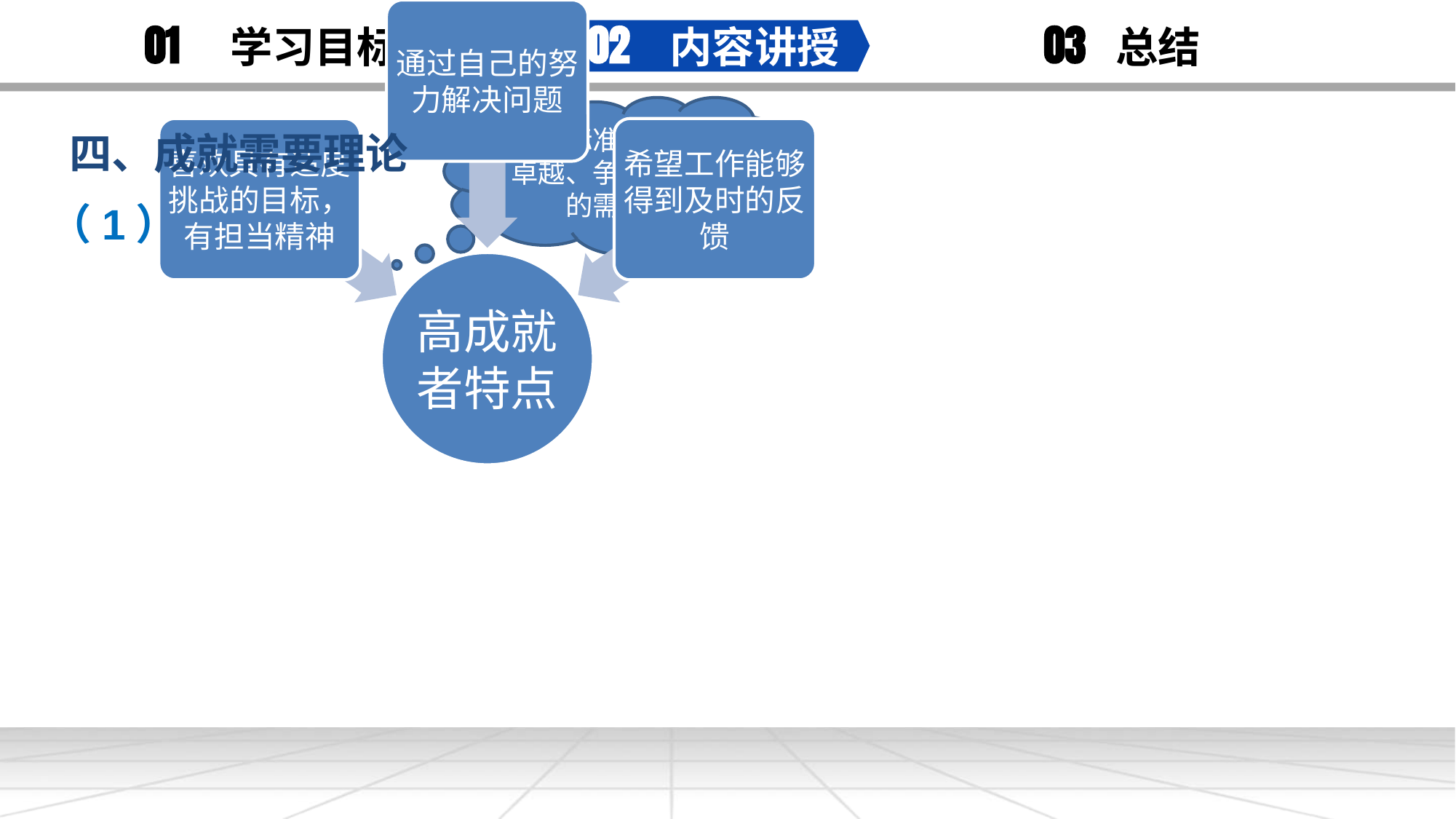

02   内容讲授
03  总结
01    学习目标

四、成就需要理论
达到标准、追求卓越、争取成功的需要
（1）成就需求
高成就者特点
喜欢具有适度挑战的目标，有担当精神
通过自己的努力解决问题
希望工作能够得到及时的反馈